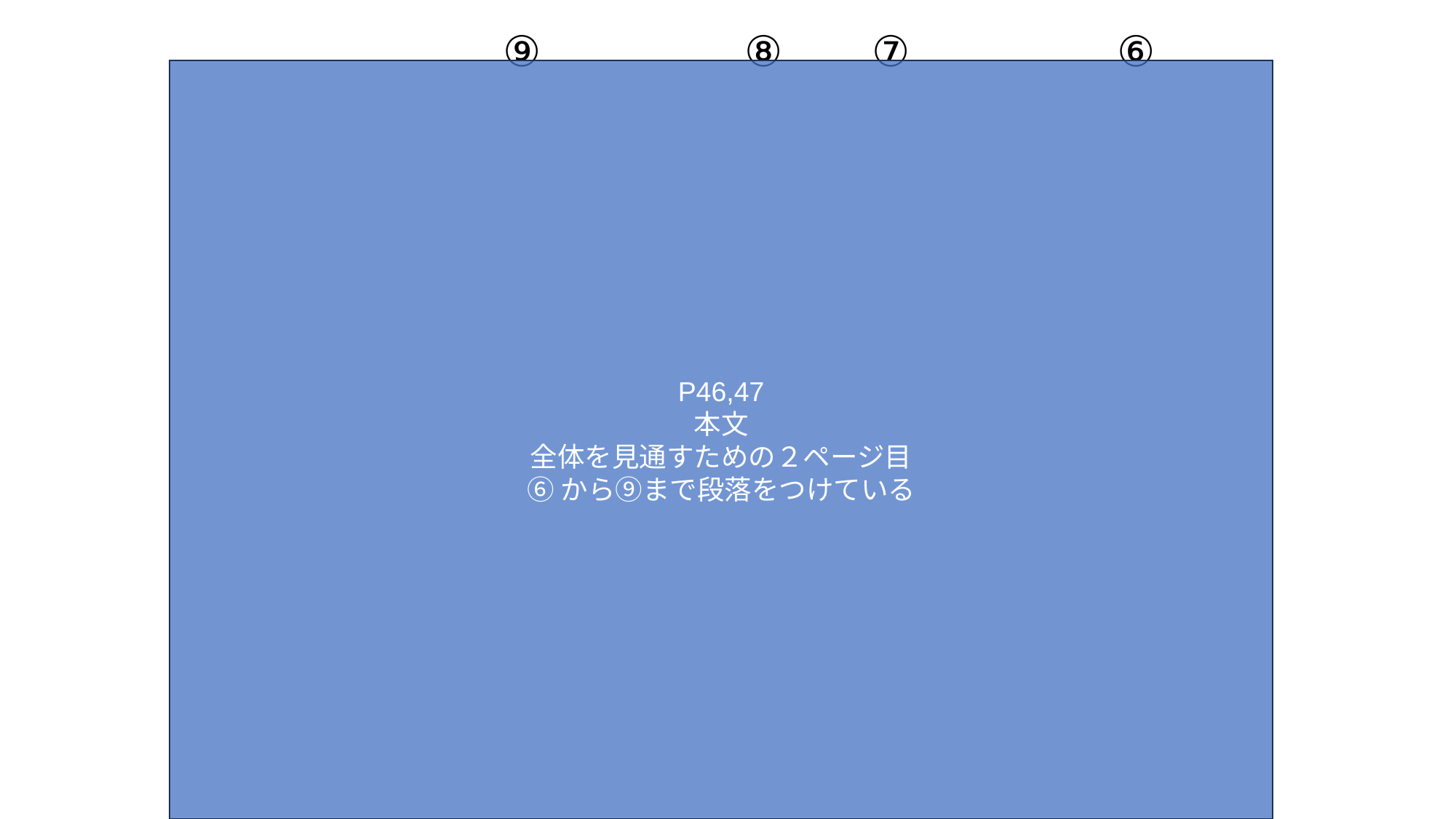

⑨
⑧
⑦
⑥
P46,47
本文
全体を見通すための２ページ目
⑥から⑨まで段落をつけている